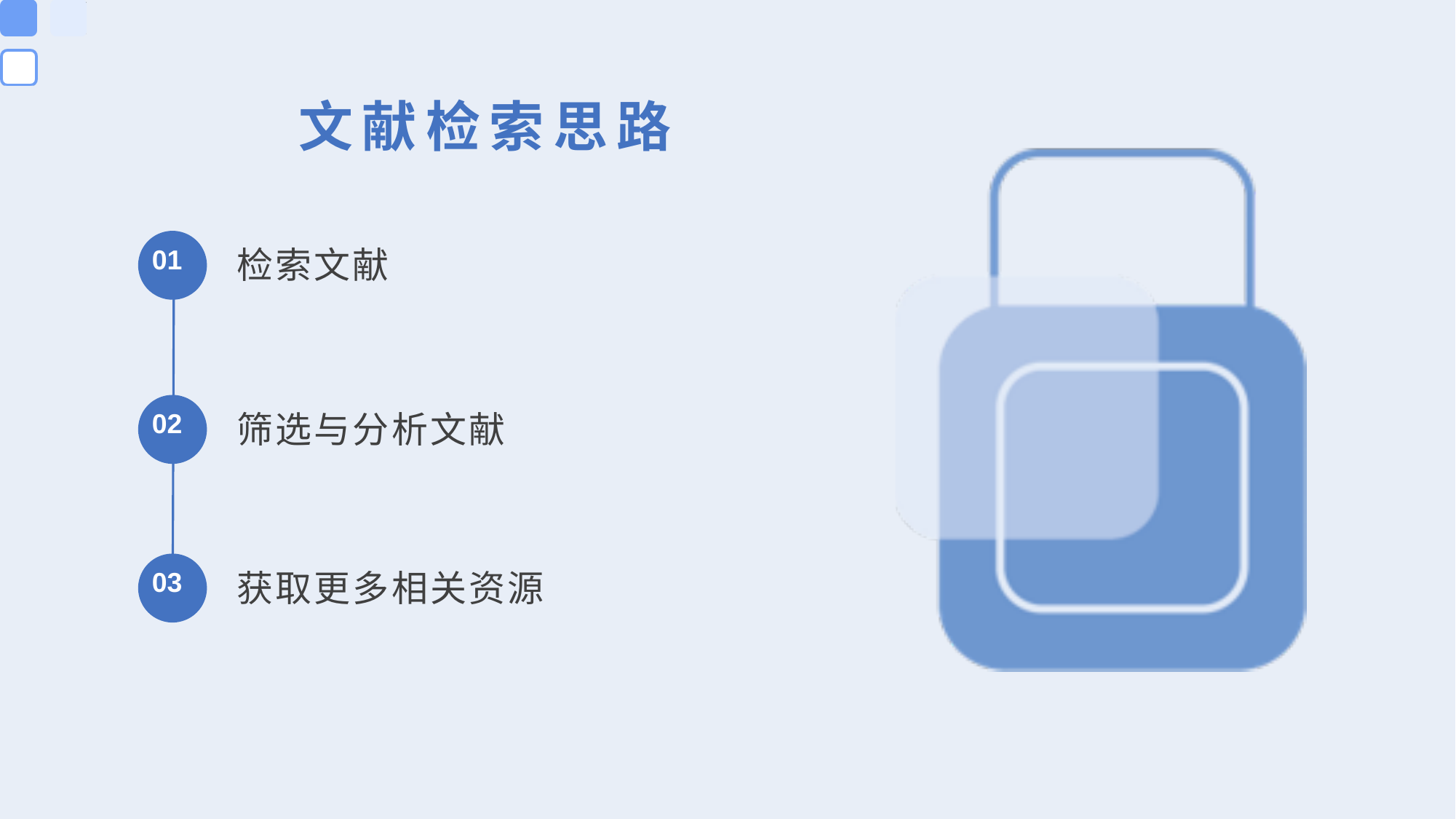

文献检索思路

01
检索文献

02
筛选与分析文献

03
获取更多相关资源